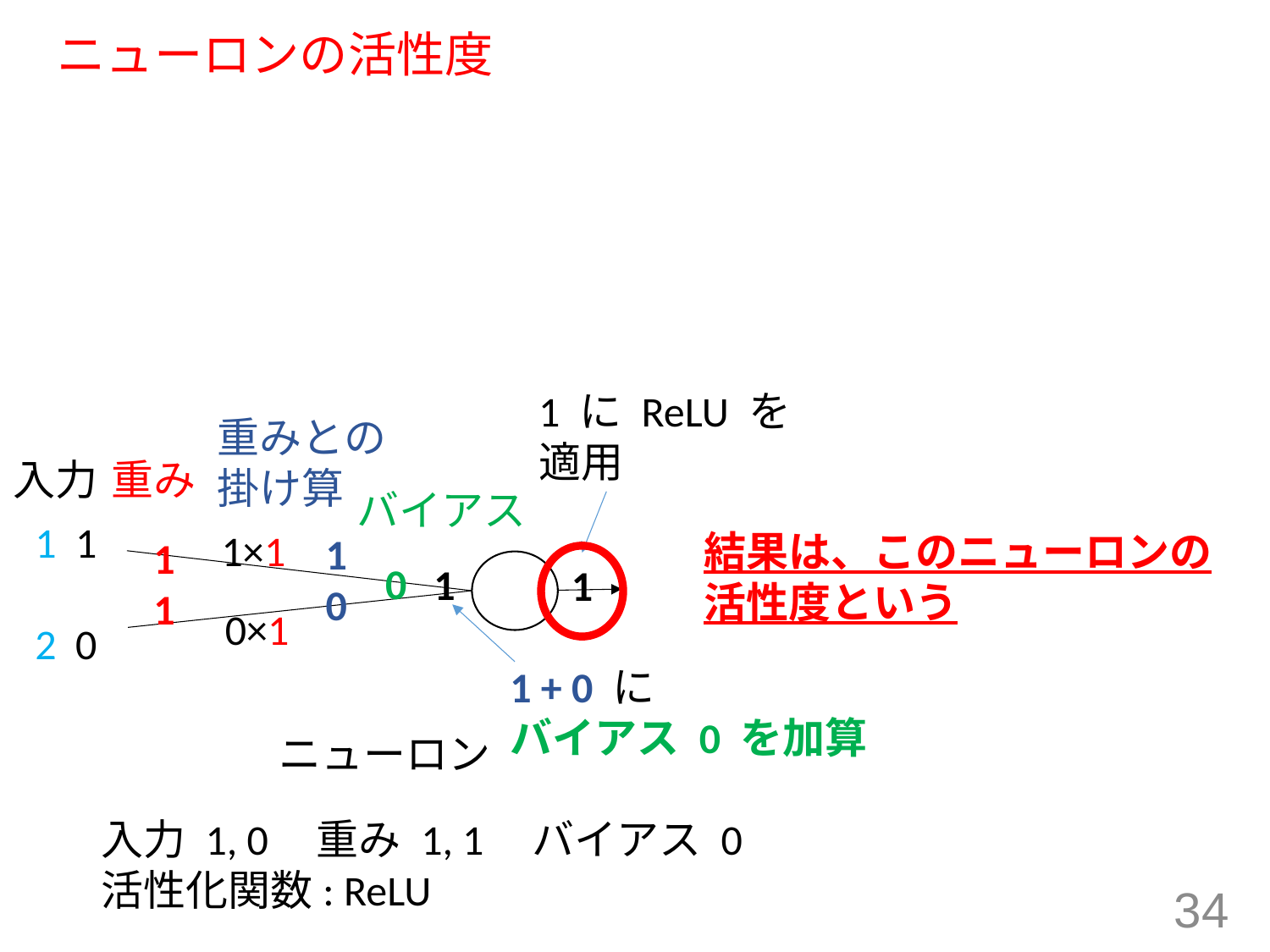

# ニューロンの活性度
1 に ReLU を
適用
重みとの
掛け算
入力
重み
バイアス
1  1

2  0
1×1
1
0

1
1

0

1

1

0×1
1 + 0 に
バイアス 0 を加算
ニューロン
結果は、このニューロンの
活性度という

入力 1, 0    重み 1, 1    バイアス 0
活性化関数: ReLU
34